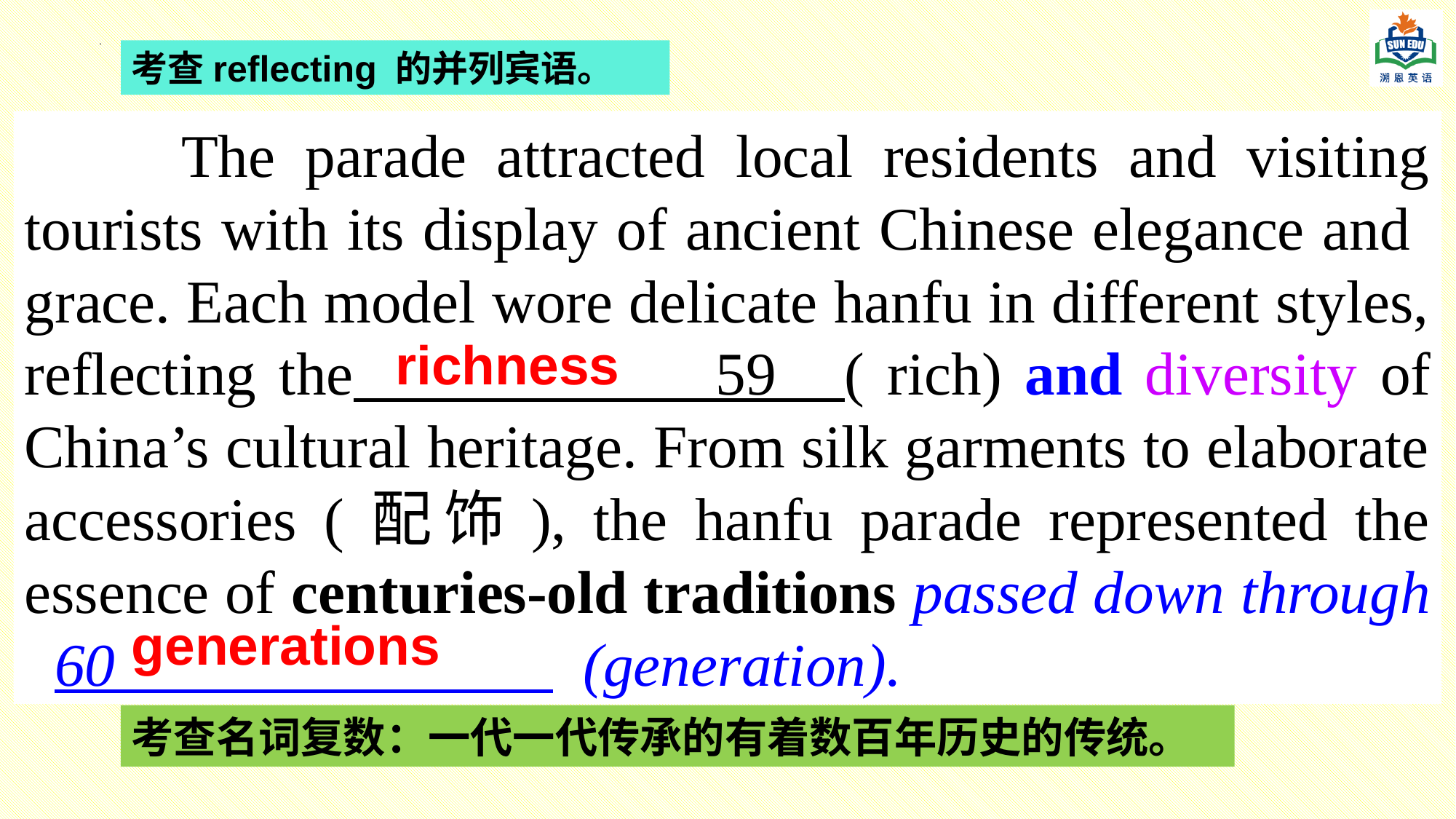

考查reflecting 的并列宾语。
    The parade attracted local residents and visiting tourists with its display of ancient Chinese elegance and  grace. Each model wore delicate hanfu in different styles, reflecting the                59   ( rich) and diversity of China’s cultural heritage. From silk garments to elaborate accessories (配饰), the hanfu parade represented the essence of centuries-old traditions passed down through   60                               (generation).
richness
generations
考查名词复数：一代一代传承的有着数百年历史的传统。